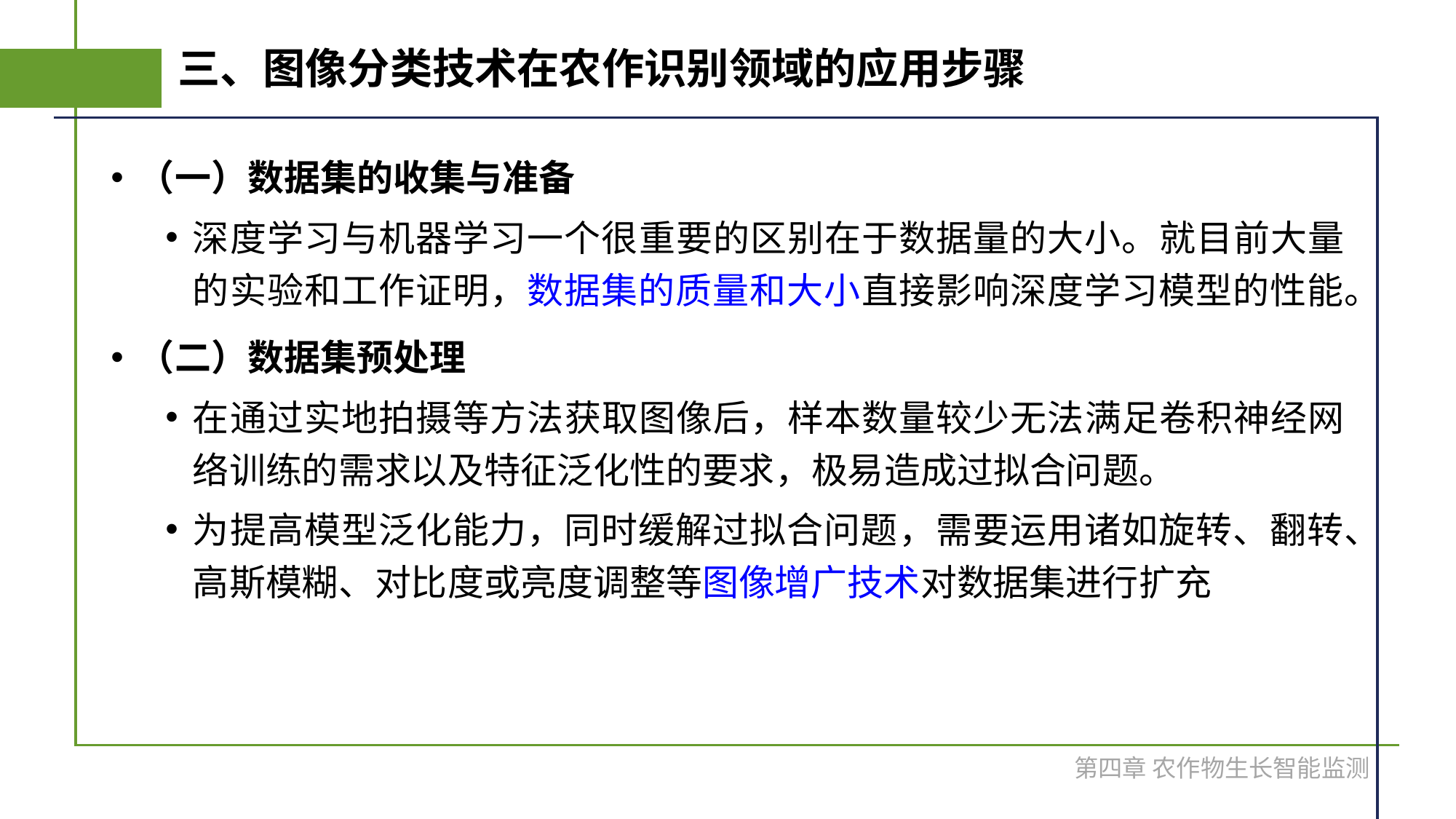

# 三、图像分类技术在农作识别领域的应用步骤
（一）数据集的收集与准备
深度学习与机器学习一个很重要的区别在于数据量的大小。就目前大量的实验和工作证明，数据集的质量和大小直接影响深度学习模型的性能。
（二）数据集预处理
在通过实地拍摄等方法获取图像后，样本数量较少无法满足卷积神经网络训练的需求以及特征泛化性的要求，极易造成过拟合问题。
为提高模型泛化能力，同时缓解过拟合问题，需要运用诸如旋转、翻转、高斯模糊、对比度或亮度调整等图像增广技术对数据集进行扩充
第四章 农作物生长智能监测